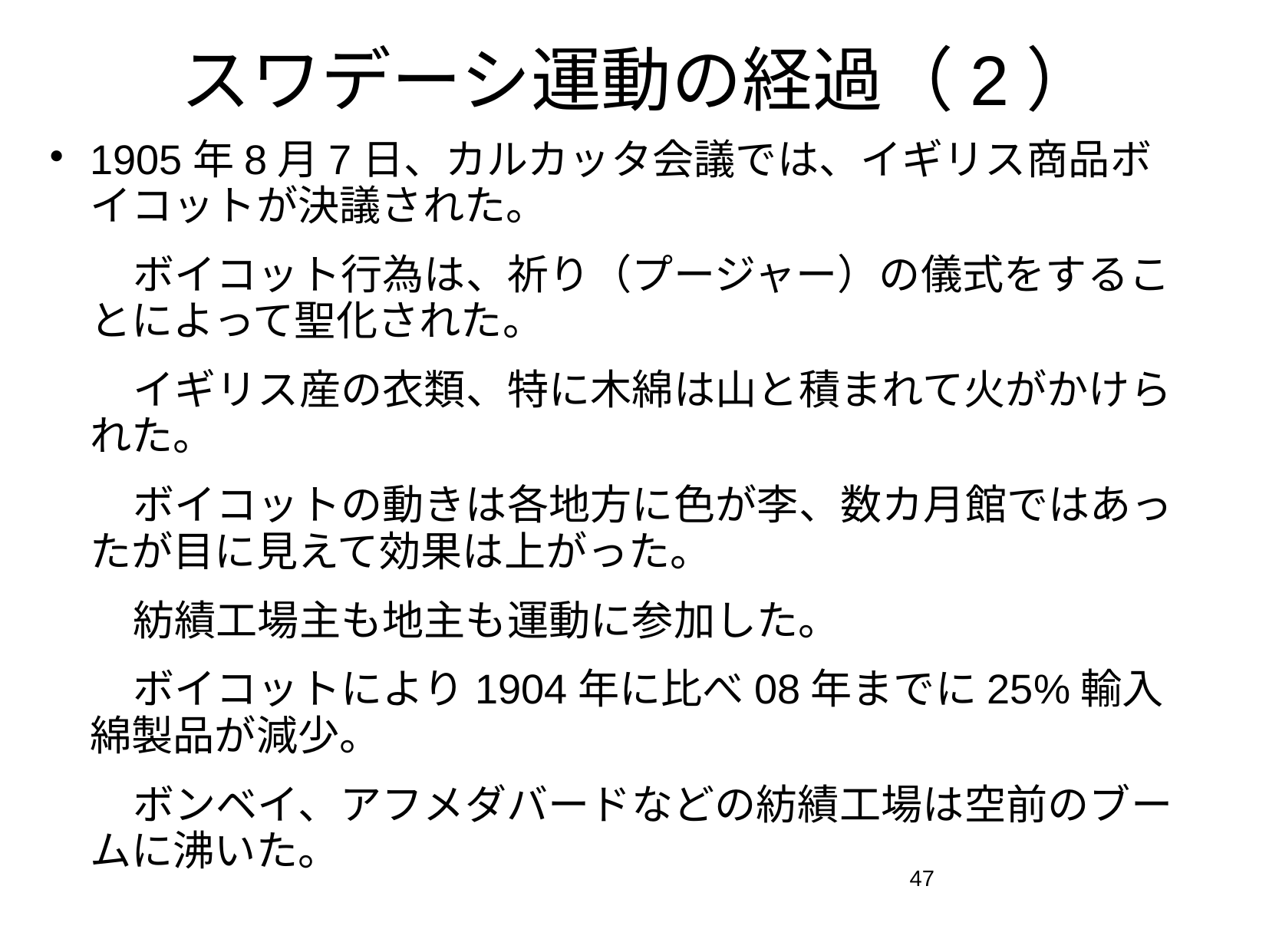

# スワデーシ運動の経過（2）
1905年8月7日、カルカッタ会議では、イギリス商品ボイコットが決議された。
　　ボイコット行為は、祈り（プージャー）の儀式をすることによって聖化された。
　　イギリス産の衣類、特に木綿は山と積まれて火がかけられた。
　　ボイコットの動きは各地方に色が李、数カ月館ではあったが目に見えて効果は上がった。
　　紡績工場主も地主も運動に参加した。
　　ボイコットにより1904年に比べ08年までに25%輸入綿製品が減少。
　　ボンベイ、アフメダバードなどの紡績工場は空前のブームに沸いた。
47